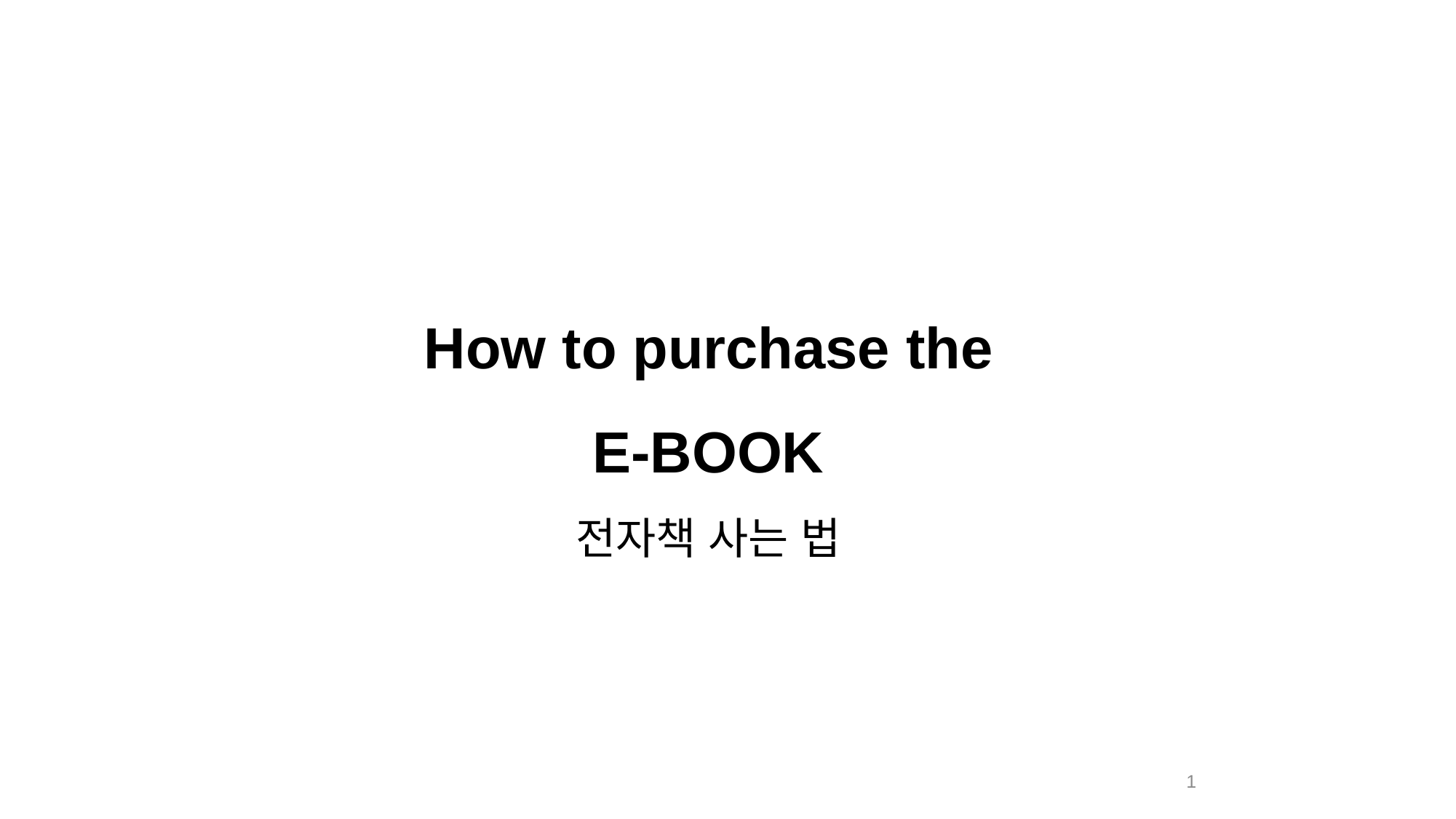

# How to purchase the E-BOOK 전자책 사는 법
1